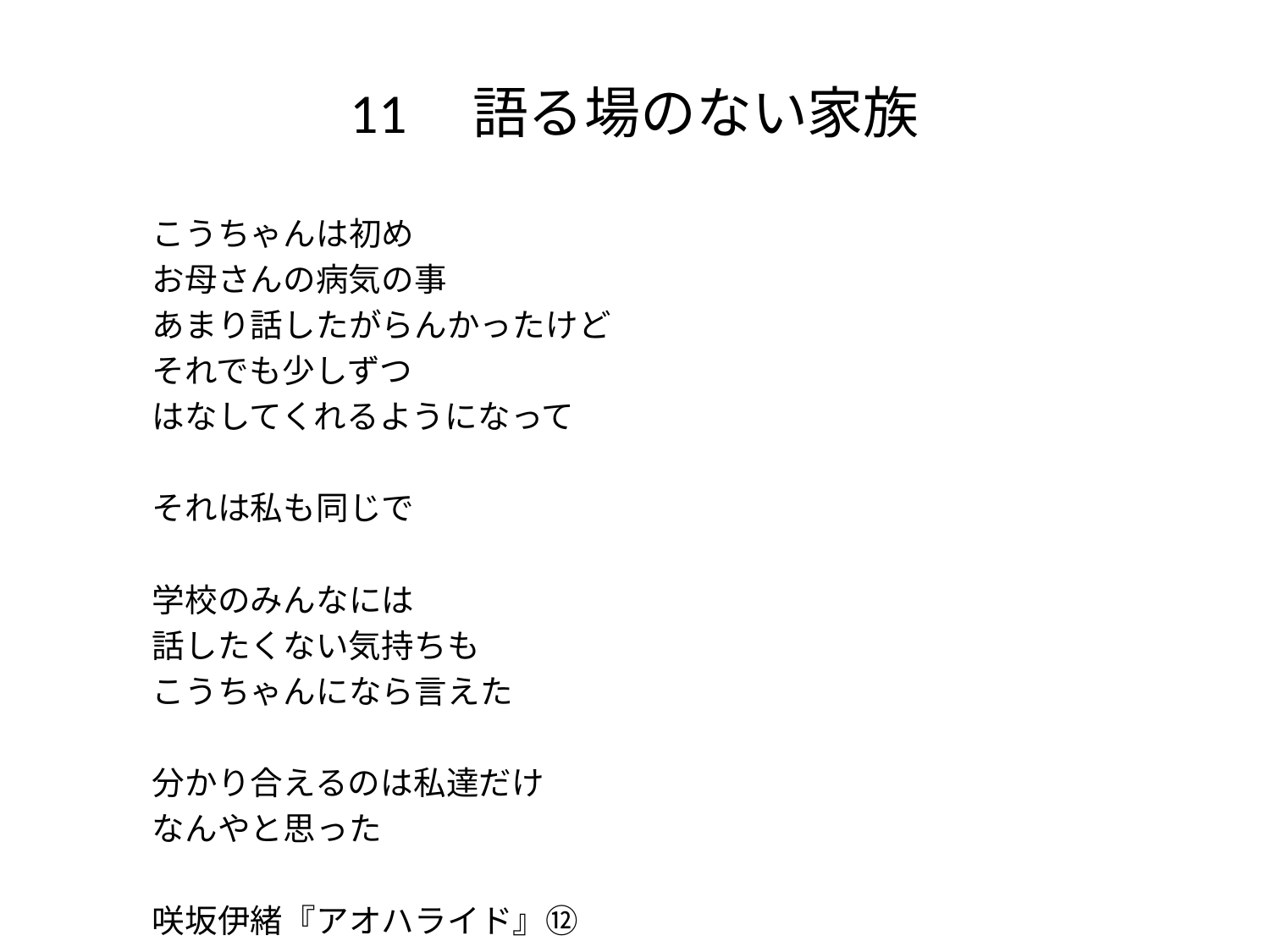

# 11　語る場のない家族
こうちゃんは初め
お母さんの病気の事
あまり話したがらんかったけど
それでも少しずつ
はなしてくれるようになって

それは私も同じで

学校のみんなには
話したくない気持ちも
こうちゃんになら言えた

分かり合えるのは私達だけ
なんやと思った

咲坂伊緒『アオハライド』⑫